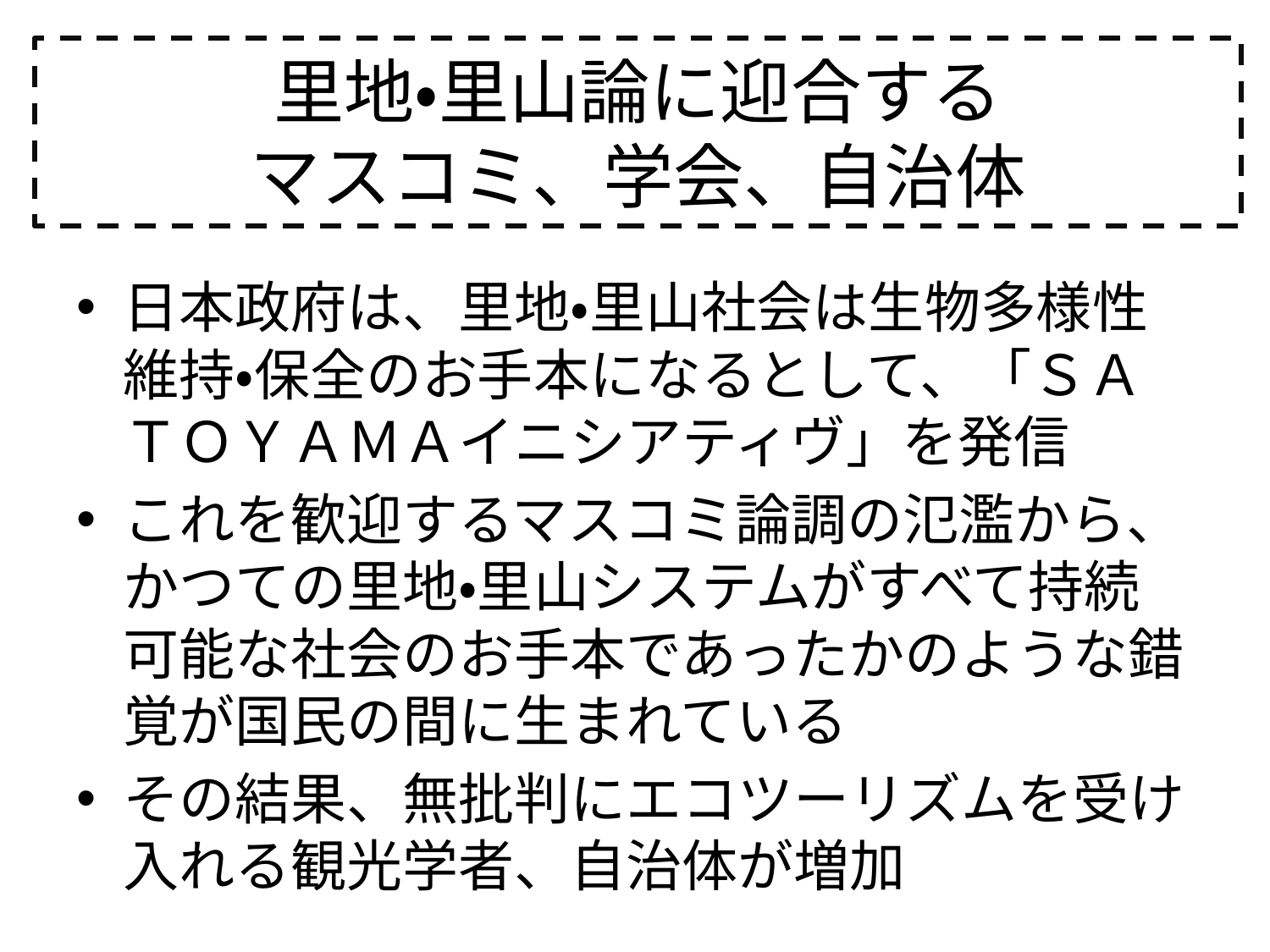

# 里地・里山論に迎合する マスコミ、学会、自治体
日本政府は、里地・里山社会は生物多様性維持・保全のお手本になるとして、「ＳＡＴＯＹＡＭＡイニシアティヴ」を発信
これを歓迎するマスコミ論調の氾濫から、かつての里地・里山システムがすべて持続可能な社会のお手本であったかのような錯覚が国民の間に生まれている
その結果、無批判にエコツーリズムを受け入れる観光学者、自治体が増加